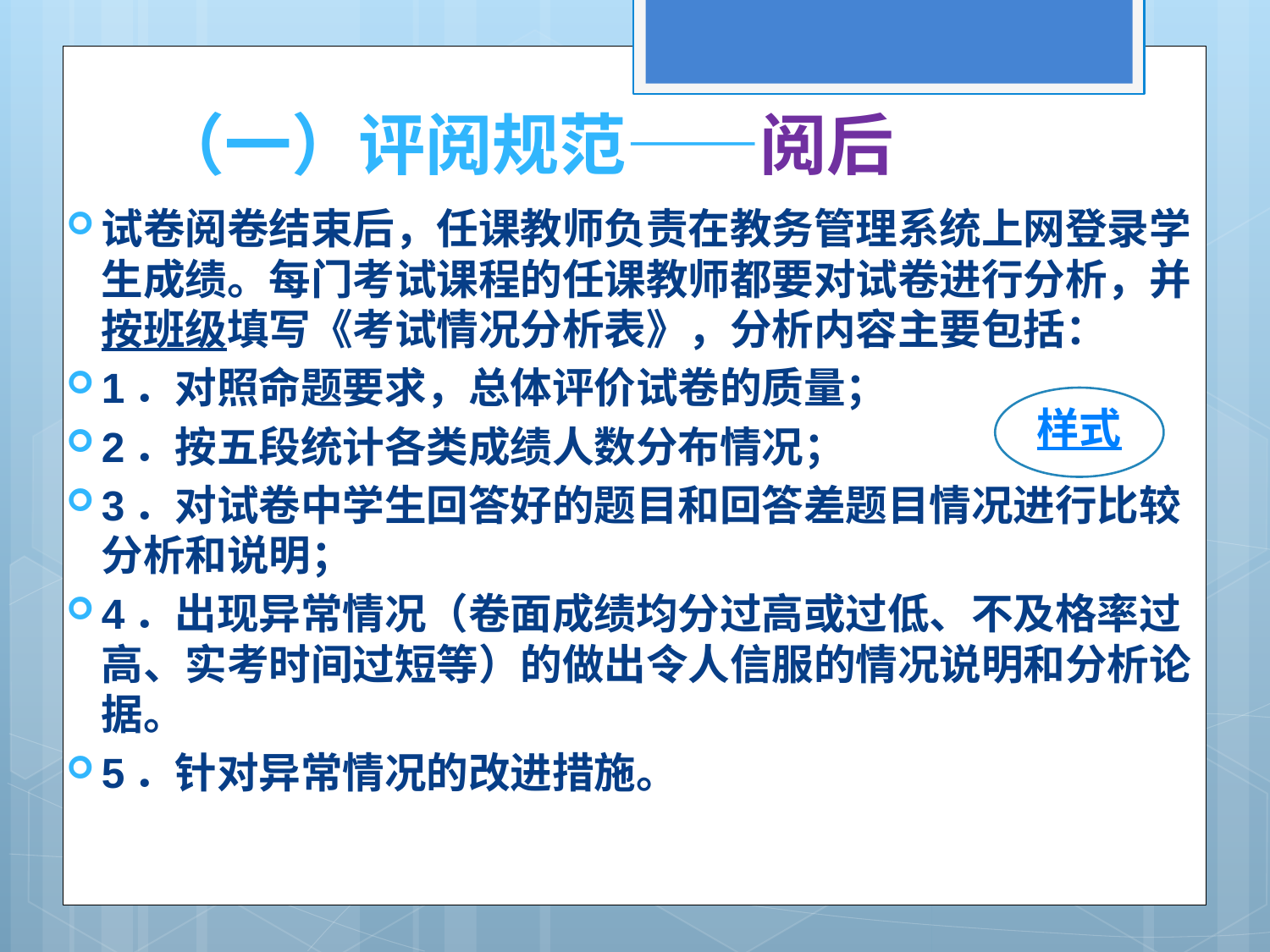

# （一）评阅规范——阅后
试卷阅卷结束后，任课教师负责在教务管理系统上网登录学生成绩。每门考试课程的任课教师都要对试卷进行分析，并按班级填写《考试情况分析表》，分析内容主要包括：
1．对照命题要求，总体评价试卷的质量；
2．按五段统计各类成绩人数分布情况；
3．对试卷中学生回答好的题目和回答差题目情况进行比较分析和说明；
4．出现异常情况（卷面成绩均分过高或过低、不及格率过高、实考时间过短等）的做出令人信服的情况说明和分析论据。
5．针对异常情况的改进措施。

样式